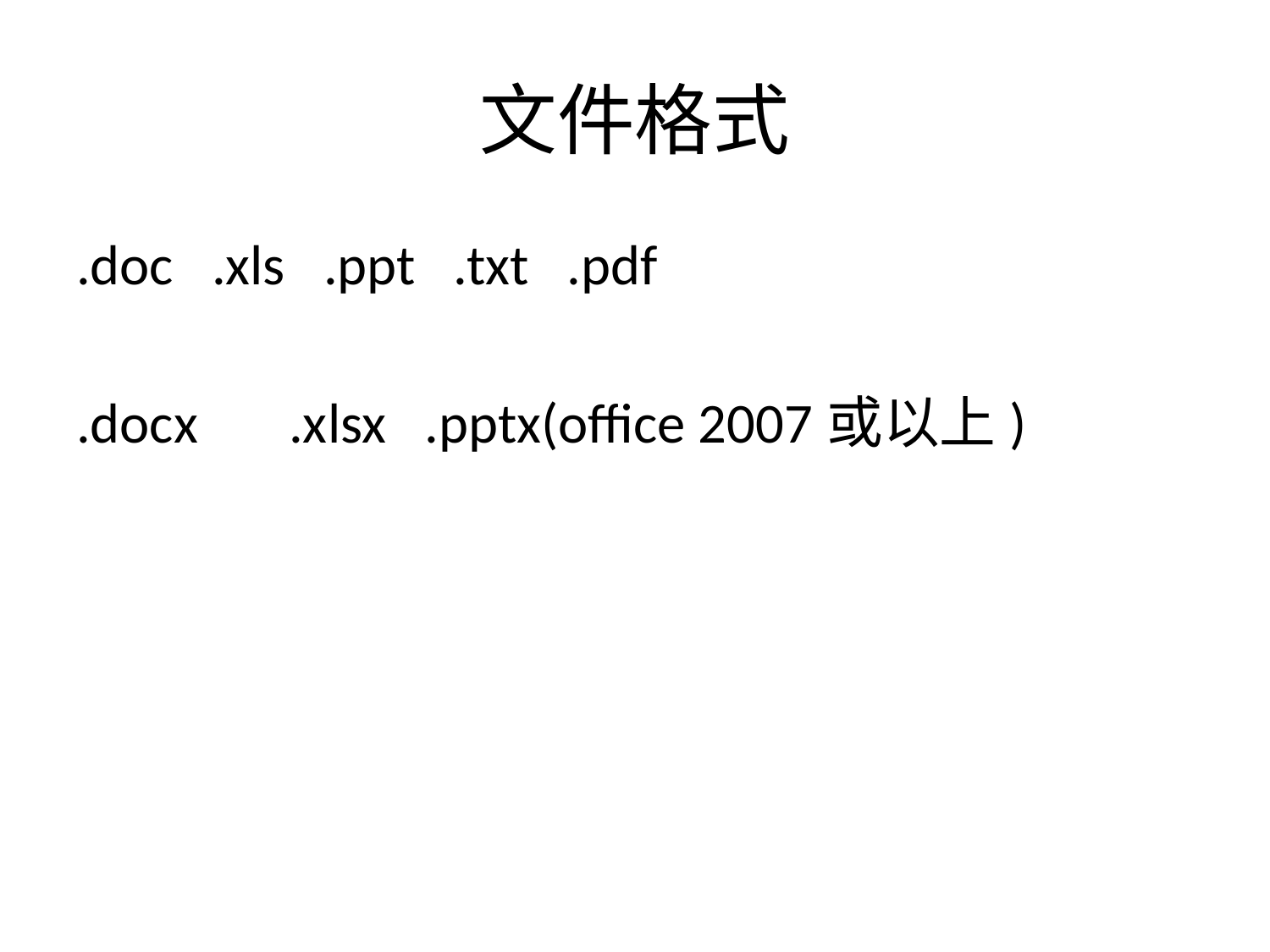

# 文件格式
.doc   .xls   .ppt   .txt   .pdf

.docx	   .xlsx   .pptx(office 2007或以上)